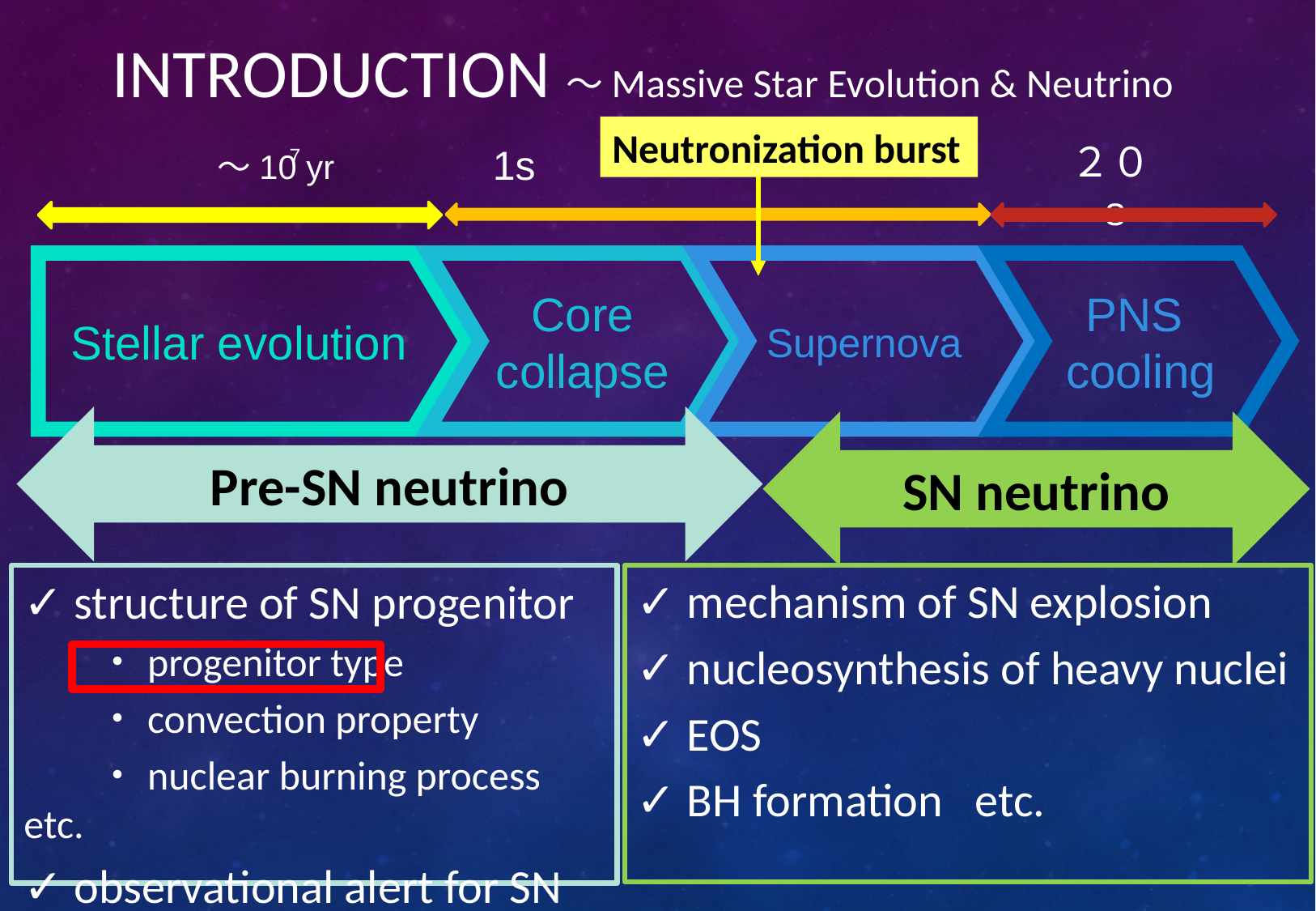

Introduction～Massive Star Evolution & Neutrino
Neutronization burst
２０s
1s
～10 yr

Stellar evolution
Core
collapse
Supernova
PNS
cooling
7
Pre-SN neutrino
SN neutrino
✓ mechanism of SN explosion
✓ nucleosynthesis of heavy nuclei
✓ EOS
✓ BH formation   etc.
✓ structure of SN progenitor
       ・progenitor type
       ・convection property
       ・nuclear burning process   etc.
✓ observational alert for SN